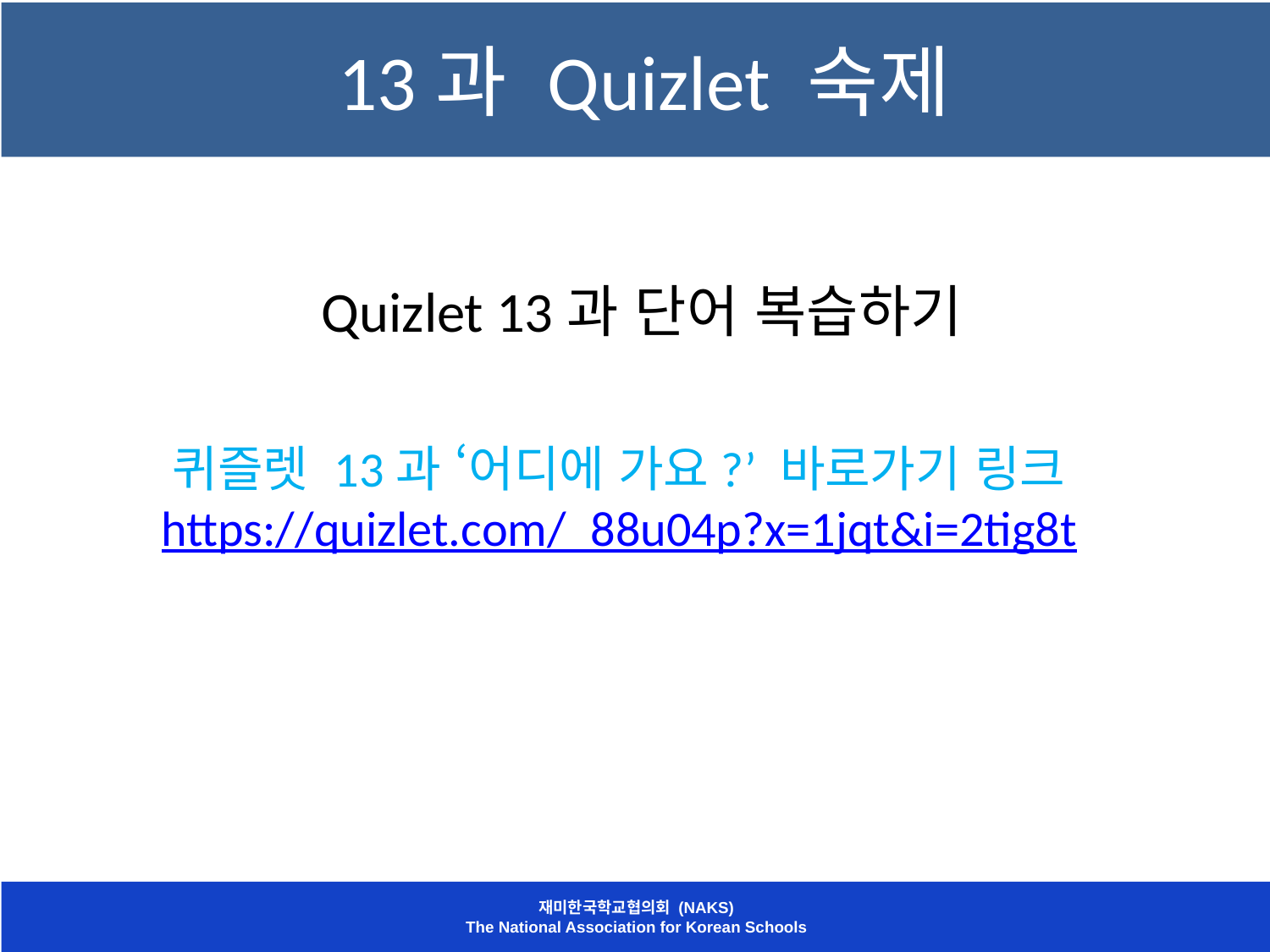

# 13과 Quizlet 숙제

Quizlet 13과 단어 복습하기
퀴즐렛 13과 ‘어디에 가요?’ 바로가기 링크
https://quizlet.com/_88u04p?x=1jqt&i=2tig8t
재미한국학교협의회 (NAKS)
The National Association for Korean Schools